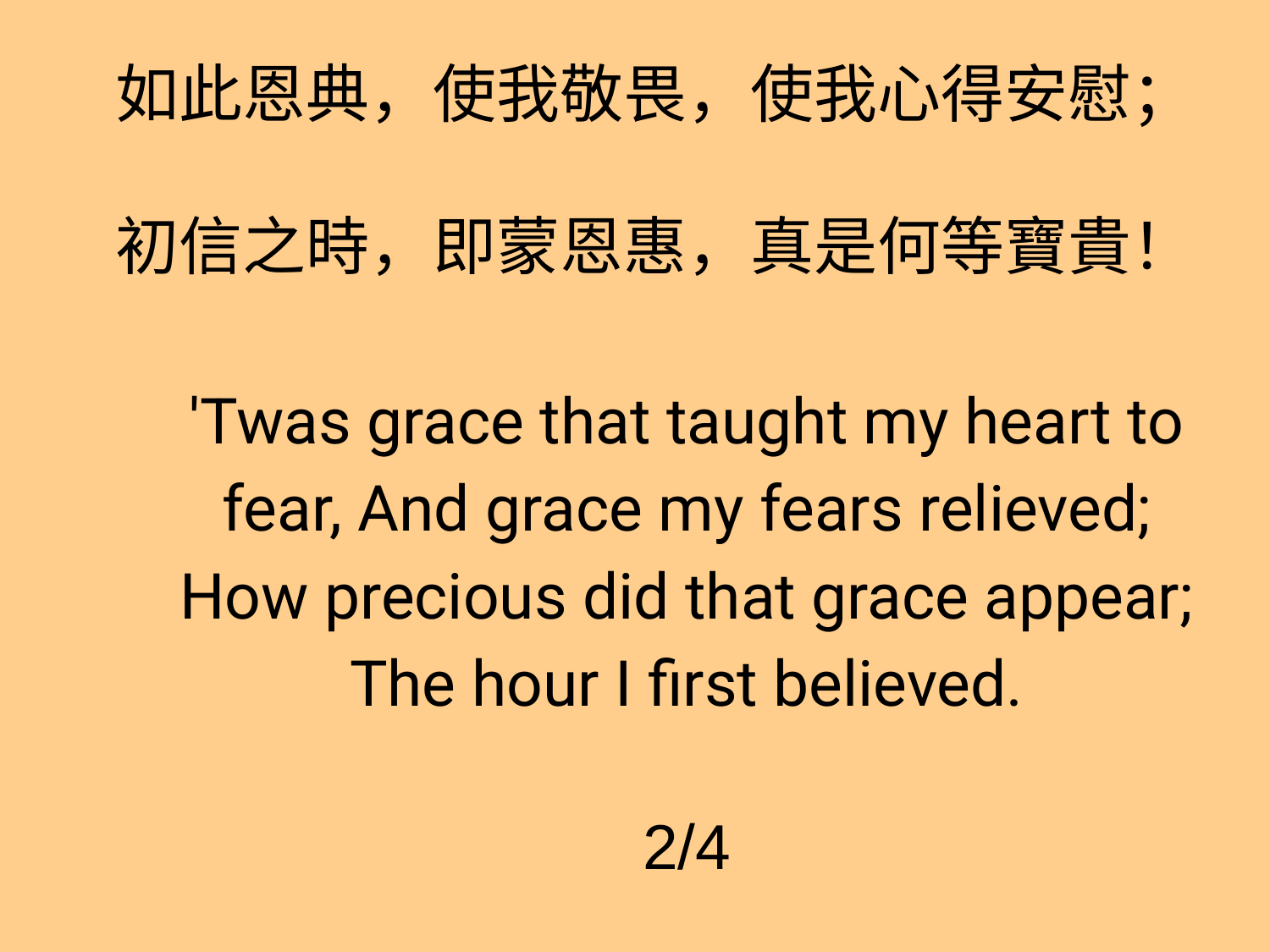

# 如此恩典，使我敬畏，使我心得安慰；

初信之時，即蒙恩惠，真是何等寶貴！

'Twas grace that taught my heart to fear, And grace my fears relieved;
How precious did that grace appear; The hour I first believed.

2/4